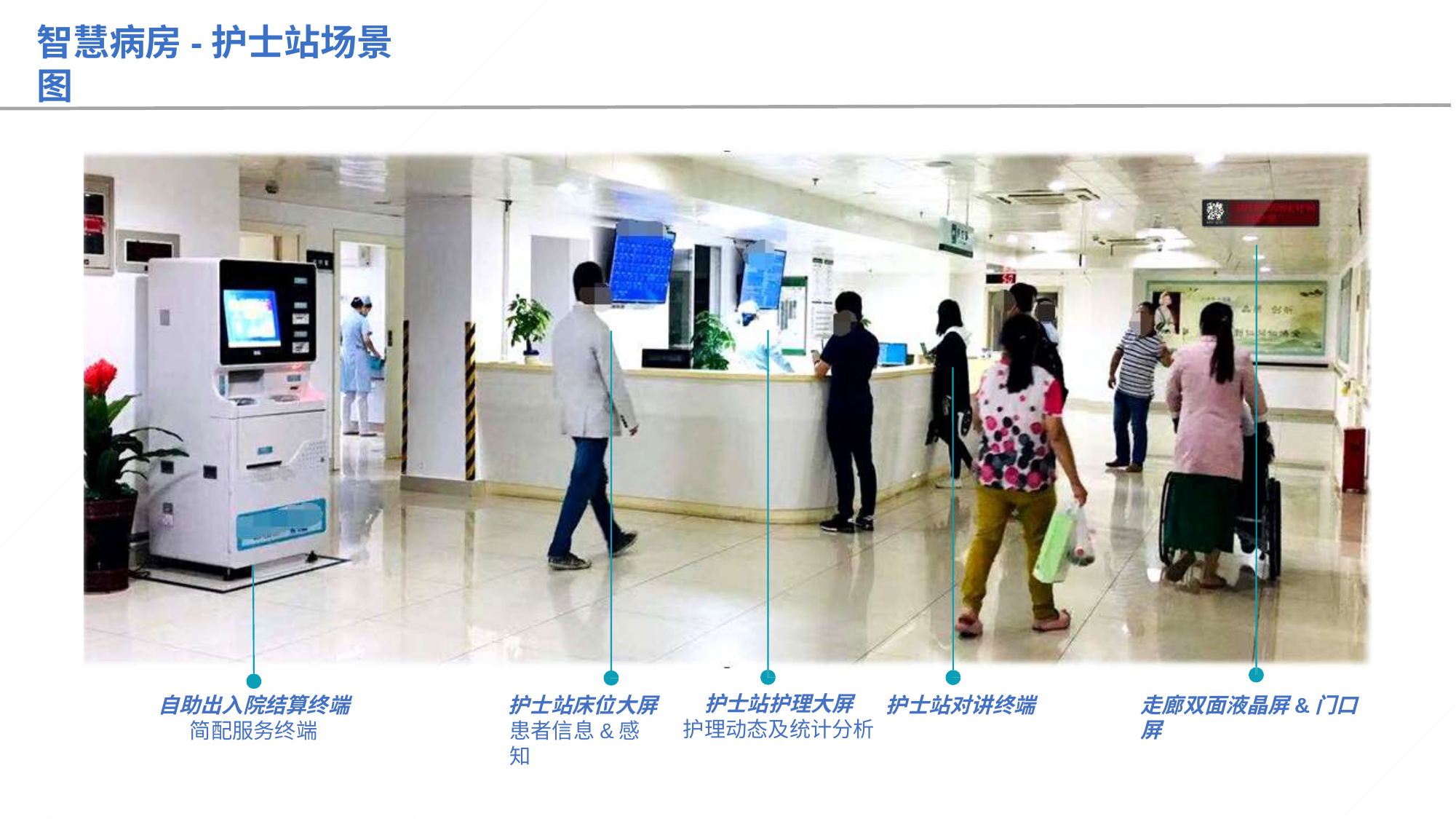

# 智慧病房-护士站场景图

护士站护理大屏
护理动态及统计分析
走廊双面液晶屏&门口屏
护士站对讲终端
自助出入院结算终端
简配服务终端
护士站床位大屏
患者信息&感知